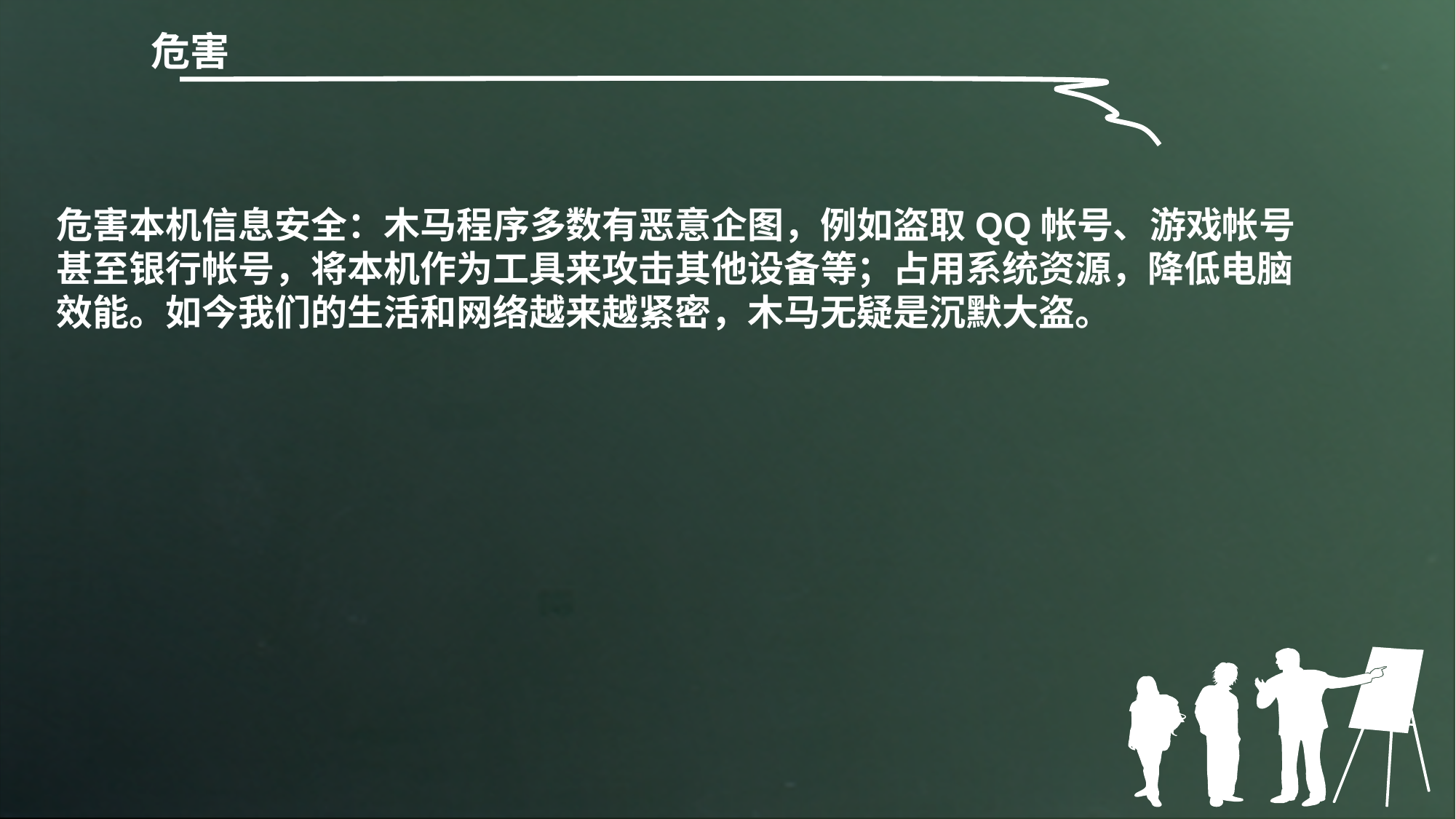

# 危害

危害本机信息安全：木马程序多数有恶意企图，例如盗取QQ帐号、游戏帐号甚至银行帐号，将本机作为工具来攻击其他设备等；占用系统资源，降低电脑效能。如今我们的生活和网络越来越紧密，木马无疑是沉默大盗。